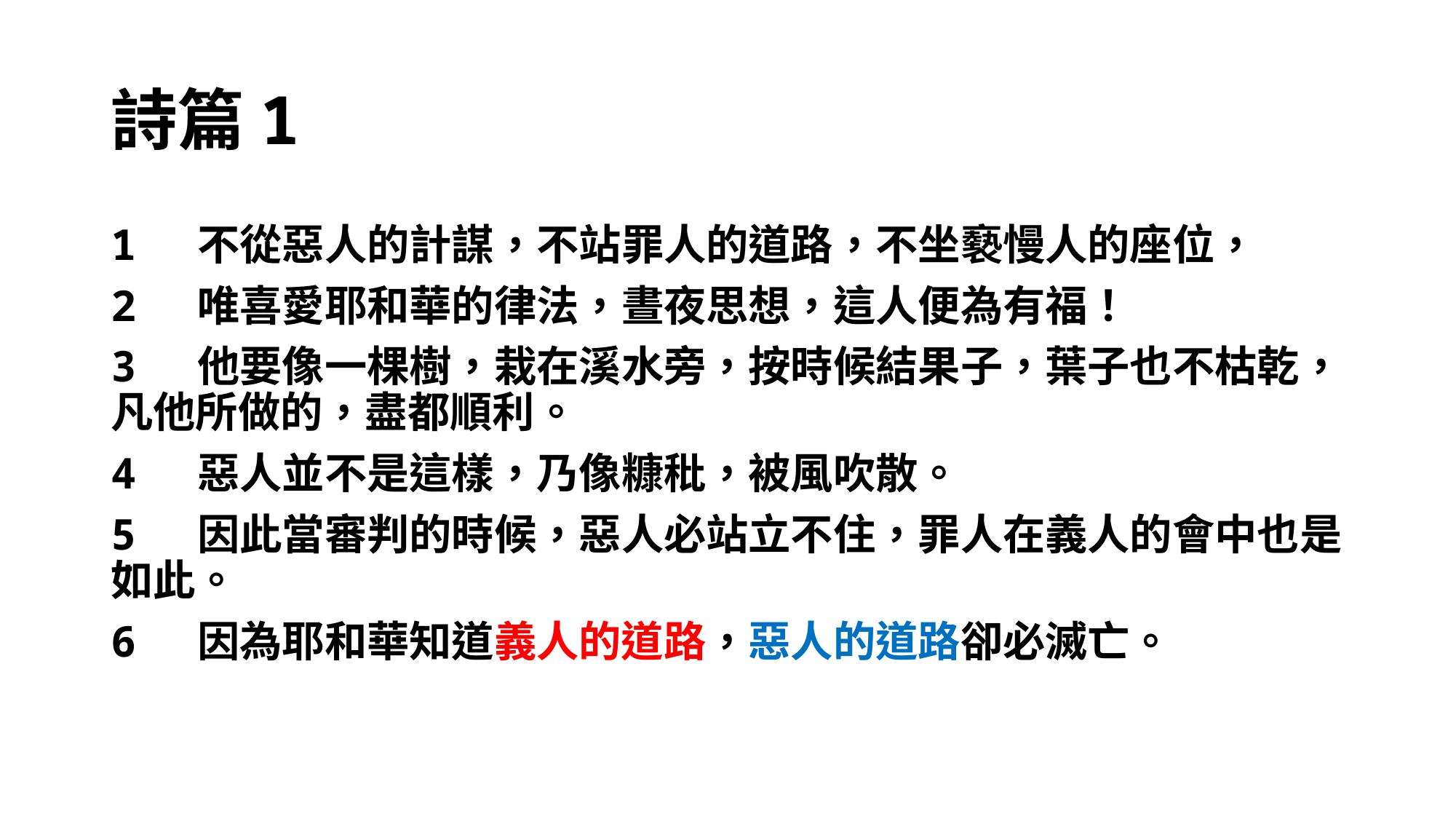

# 詩篇1
1  不從惡人的計謀，不站罪人的道路，不坐褻慢人的座位，
2  唯喜愛耶和華的律法，晝夜思想，這人便為有福！
3  他要像一棵樹，栽在溪水旁，按時候結果子，葉子也不枯乾，凡他所做的，盡都順利。
4  惡人並不是這樣，乃像糠秕，被風吹散。
5  因此當審判的時候，惡人必站立不住，罪人在義人的會中也是如此。
6  因為耶和華知道義人的道路，惡人的道路卻必滅亡。